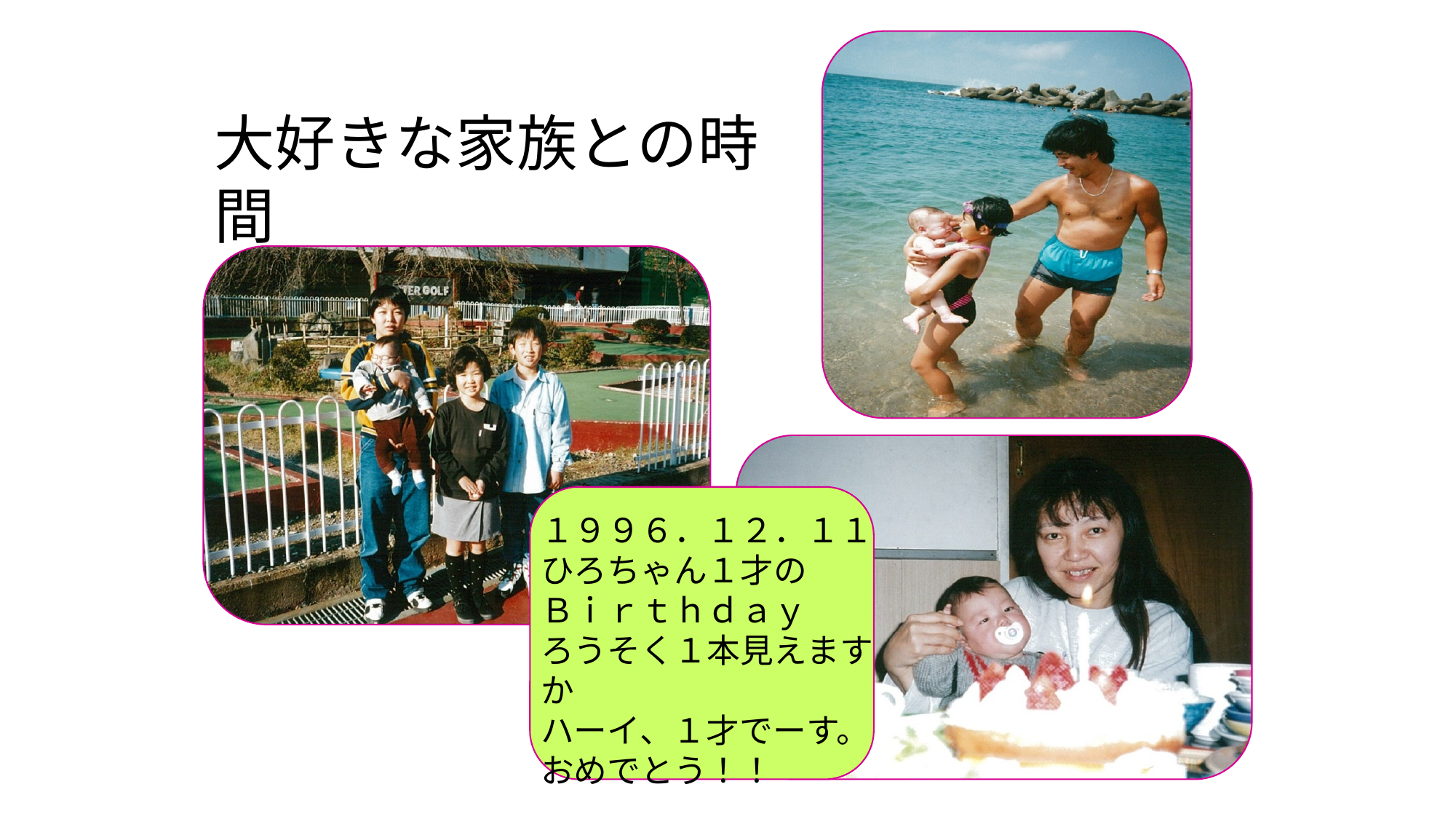

大好きな家族との時間

１９９６．１２．１１
ひろちゃん１才の
Ｂｉｒｔｈｄａｙ
ろうそく１本見えますか
ハーイ、１才でーす。
おめでとう！！